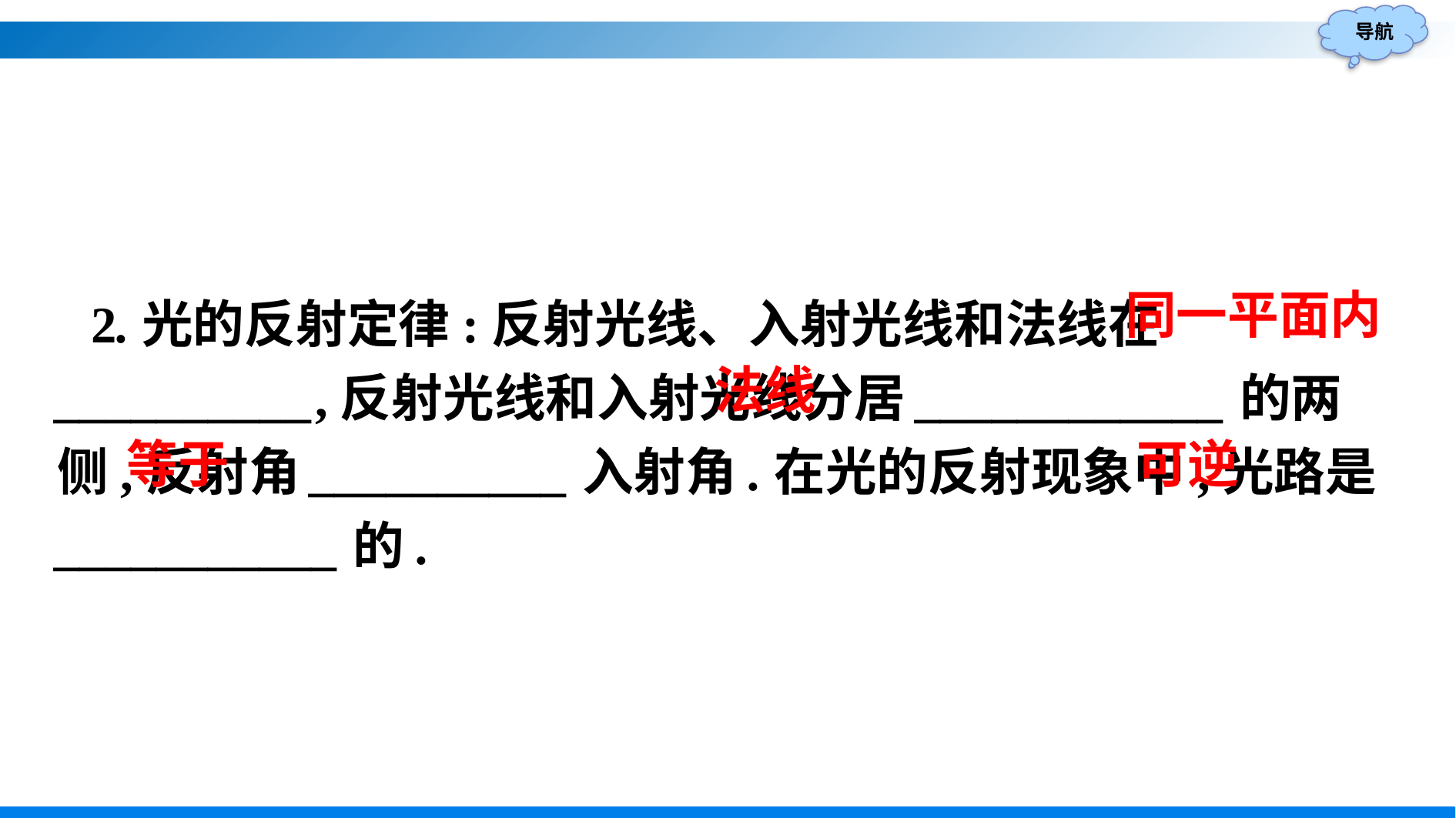

2.光的反射定律:反射光线、入射光线和法线在__________,反射光线和入射光线分居____________的两侧,反射角__________入射角.在光的反射现象中,光路是___________的.
同一平面内
法线
等于
可逆